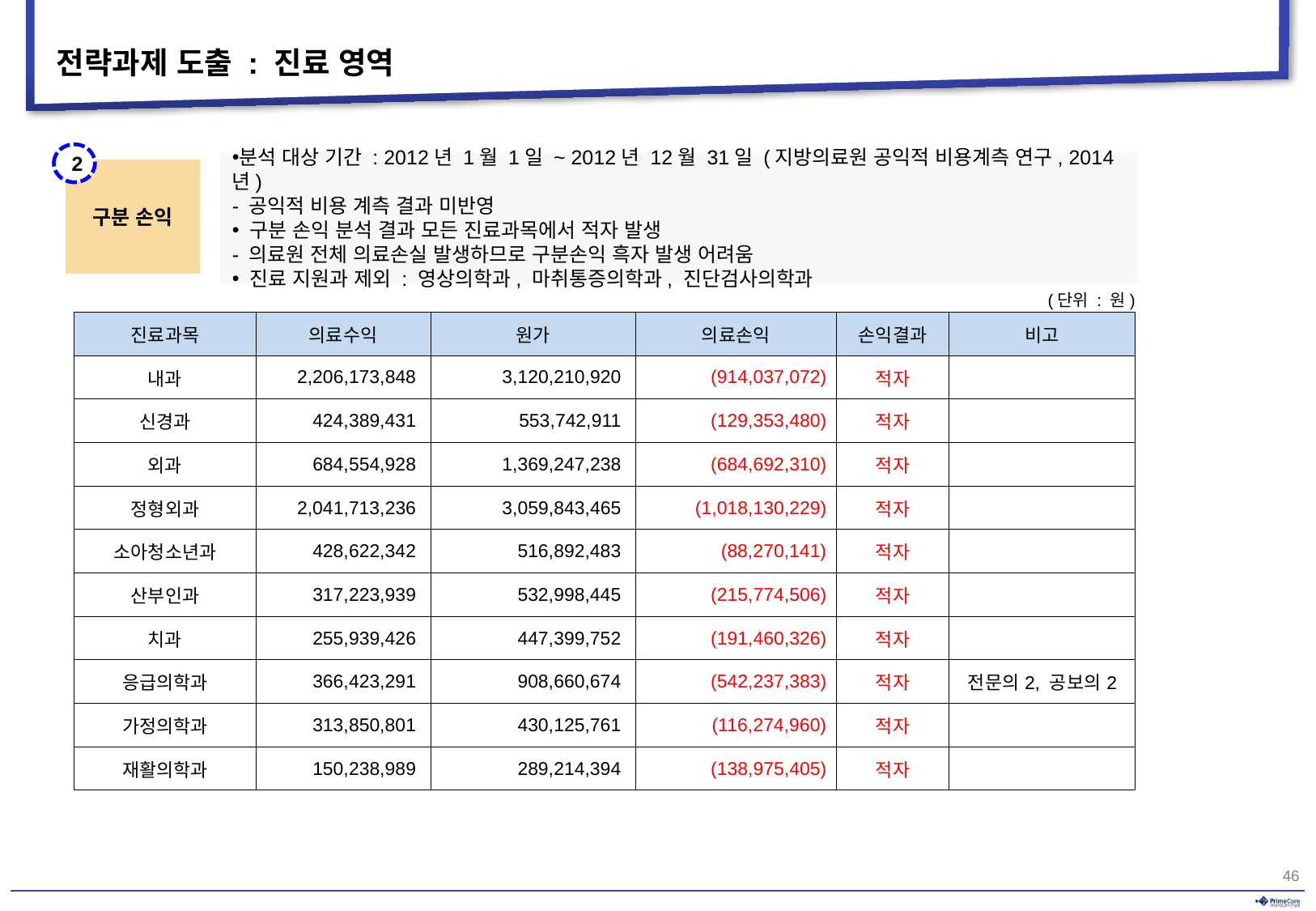

# 전략과제 도출 : 진료 영역
2
분석 대상 기간 : 2012년 1월 1일 ~ 2012년 12월 31일 (지방의료원 공익적 비용계측 연구, 2014년)
- 공익적 비용 계측 결과 미반영
 구분 손익 분석 결과 모든 진료과목에서 적자 발생
- 의료원 전체 의료손실 발생하므로 구분손익 흑자 발생 어려움
 진료 지원과 제외 : 영상의학과, 마취통증의학과, 진단검사의학과
구분 손익
(단위 : 원)
| 진료과목 | 의료수익 | 원가 | 의료손익 | 손익결과 | 비고 |
| --- | --- | --- | --- | --- | --- |
| 내과 | 2,206,173,848 | 3,120,210,920 | (914,037,072) | 적자 |  |
| 신경과 | 424,389,431 | 553,742,911 | (129,353,480) | 적자 |  |
| 외과 | 684,554,928 | 1,369,247,238 | (684,692,310) | 적자 |  |
| 정형외과 | 2,041,713,236 | 3,059,843,465 | (1,018,130,229) | 적자 |  |
| 소아청소년과 | 428,622,342 | 516,892,483 | (88,270,141) | 적자 |  |
| 산부인과 | 317,223,939 | 532,998,445 | (215,774,506) | 적자 |  |
| 치과 | 255,939,426 | 447,399,752 | (191,460,326) | 적자 |  |
| 응급의학과 | 366,423,291 | 908,660,674 | (542,237,383) | 적자 | 전문의2, 공보의2 |
| 가정의학과 | 313,850,801 | 430,125,761 | (116,274,960) | 적자 |  |
| 재활의학과 | 150,238,989 | 289,214,394 | (138,975,405) | 적자 |  |